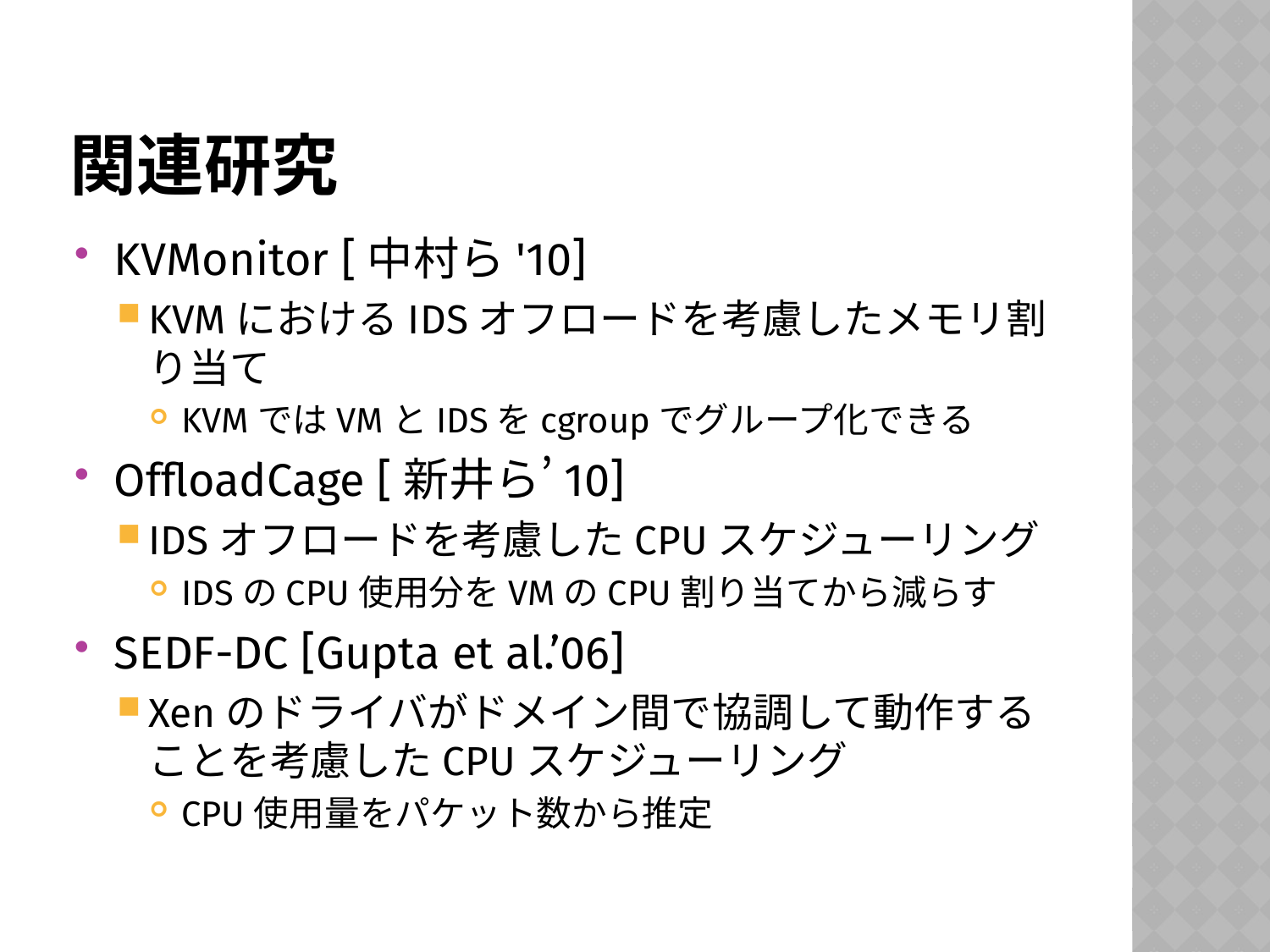

# 関連研究
KVMonitor [中村ら'10]
KVMにおけるIDSオフロードを考慮したメモリ割り当て
KVMではVMとIDSをcgroupでグループ化できる
OffloadCage [新井ら’10]
IDSオフロードを考慮したCPUスケジューリング
IDSのCPU使用分をVMのCPU割り当てから減らす
SEDF-DC [Gupta et al.’06]
Xenのドライバがドメイン間で協調して動作することを考慮したCPUスケジューリング
CPU使用量をパケット数から推定